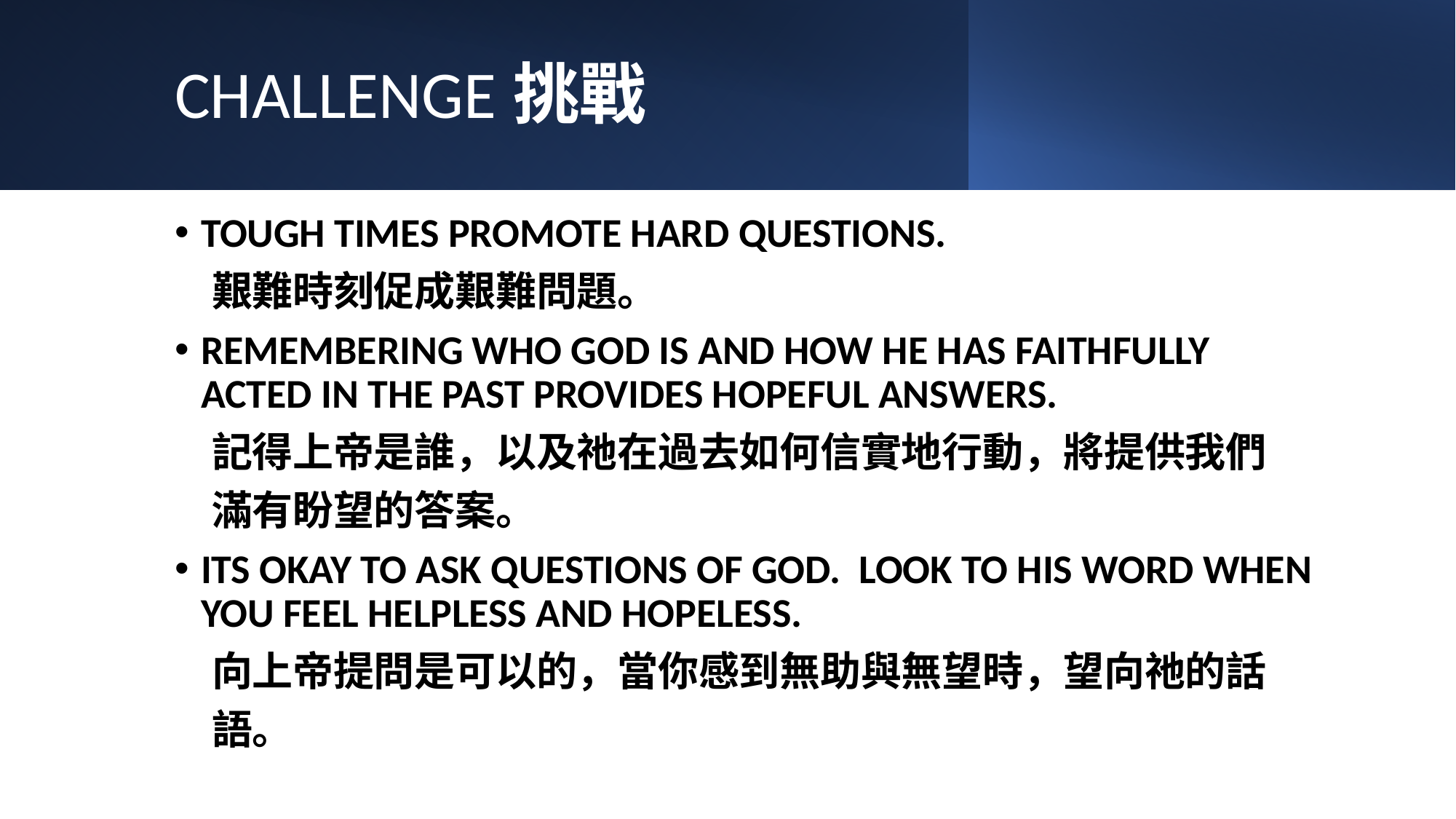

# CHALLENGE挑戰
TOUGH TIMES PROMOTE HARD QUESTIONS.
   艱難時刻促成艱難問題。
REMEMBERING WHO GOD IS AND HOW HE HAS FAITHFULLY ACTED IN THE PAST PROVIDES HOPEFUL ANSWERS.
   記得上帝是誰，以及祂在過去如何信實地行動，將提供我們
   滿有盼望的答案。
ITS OKAY TO ASK QUESTIONS OF GOD.  LOOK TO HIS WORD WHEN YOU FEEL HELPLESS AND HOPELESS.
   向上帝提問是可以的，當你感到無助與無望時，望向祂的話
   語。